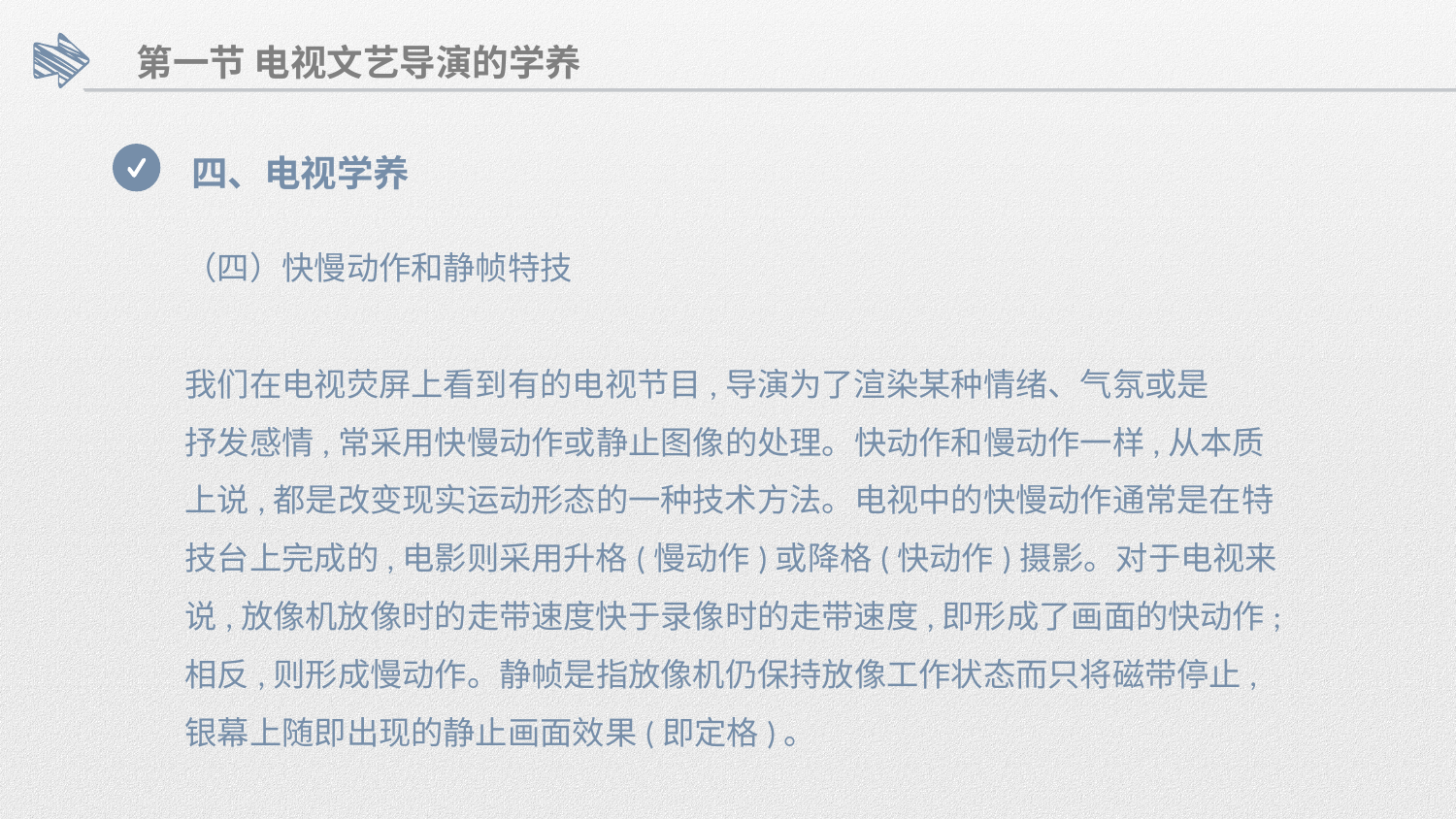

第一节 电视文艺导演的学养
四、电视学养

（四）快慢动作和静帧特技

我们在电视荧屏上看到有的电视节目,导演为了渲染某种情绪、气氛或是
抒发感情,常采用快慢动作或静止图像的处理。快动作和慢动作一样,从本质
上说,都是改变现实运动形态的一种技术方法。电视中的快慢动作通常是在特
技台上完成的,电影则采用升格(慢动作)或降格(快动作)摄影。对于电视来
说,放像机放像时的走带速度快于录像时的走带速度,即形成了画面的快动作;
相反,则形成慢动作。静帧是指放像机仍保持放像工作状态而只将磁带停止,
银幕上随即出现的静止画面效果(即定格)。